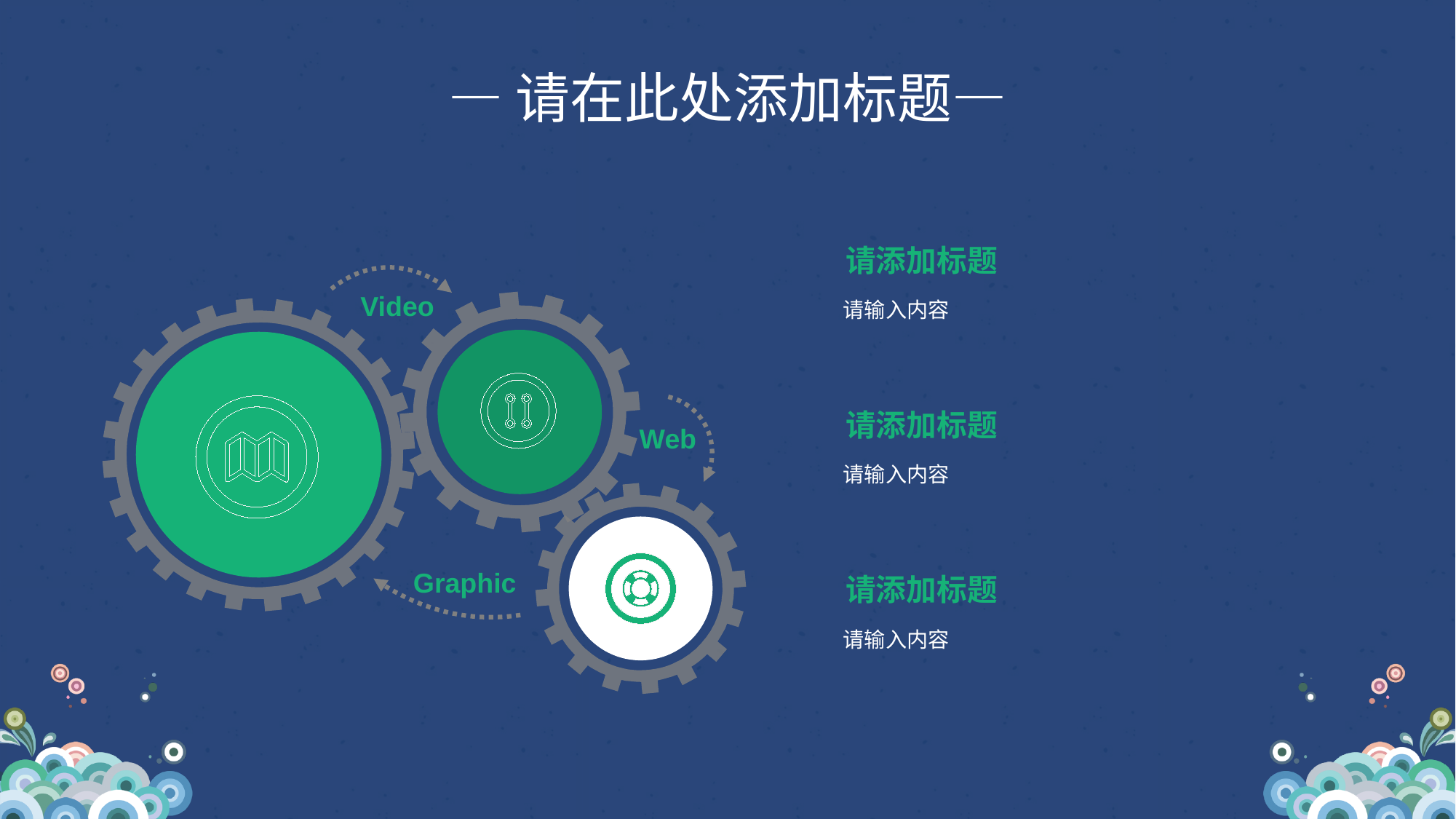

—请在此处添加标题—
请添加标题

Video
请输入内容

请添加标题
Web
请输入内容

Graphic
请添加标题
请输入内容